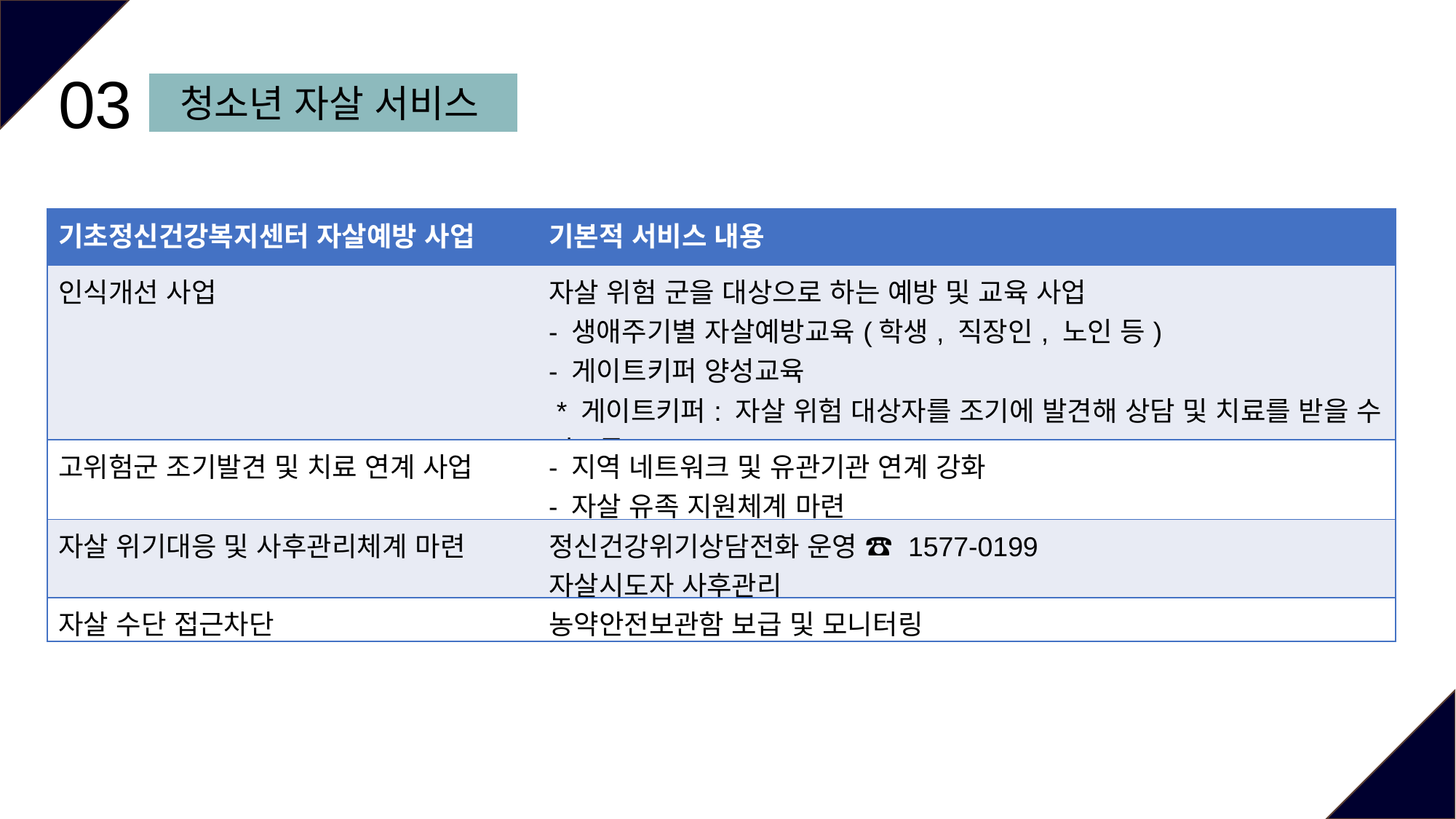

03
청소년 자살 서비스
| 기초정신건강복지센터 자살예방 사업 | 기본적 서비스 내용 |
| --- | --- |
| 인식개선 사업 | 자살 위험 군을 대상으로 하는 예방 및 교육 사업 - 생애주기별 자살예방교육(학생, 직장인, 노인 등)   - 게이트키퍼 양성교육   \* 게이트키퍼: 자살 위험 대상자를 조기에 발견해 상담 및 치료를 받을 수 있도록 |
| 고위험군 조기발견 및 치료 연계 사업 | - 지역 네트워크 및 유관기관 연계 강화 - 자살 유족 지원체계 마련 |
| 자살 위기대응 및 사후관리체계 마련 | 정신건강위기상담전화 운영 ☎ 1577-0199 자살시도자 사후관리 |
| 자살 수단 접근차단 | 농약안전보관함 보급 및 모니터링 |